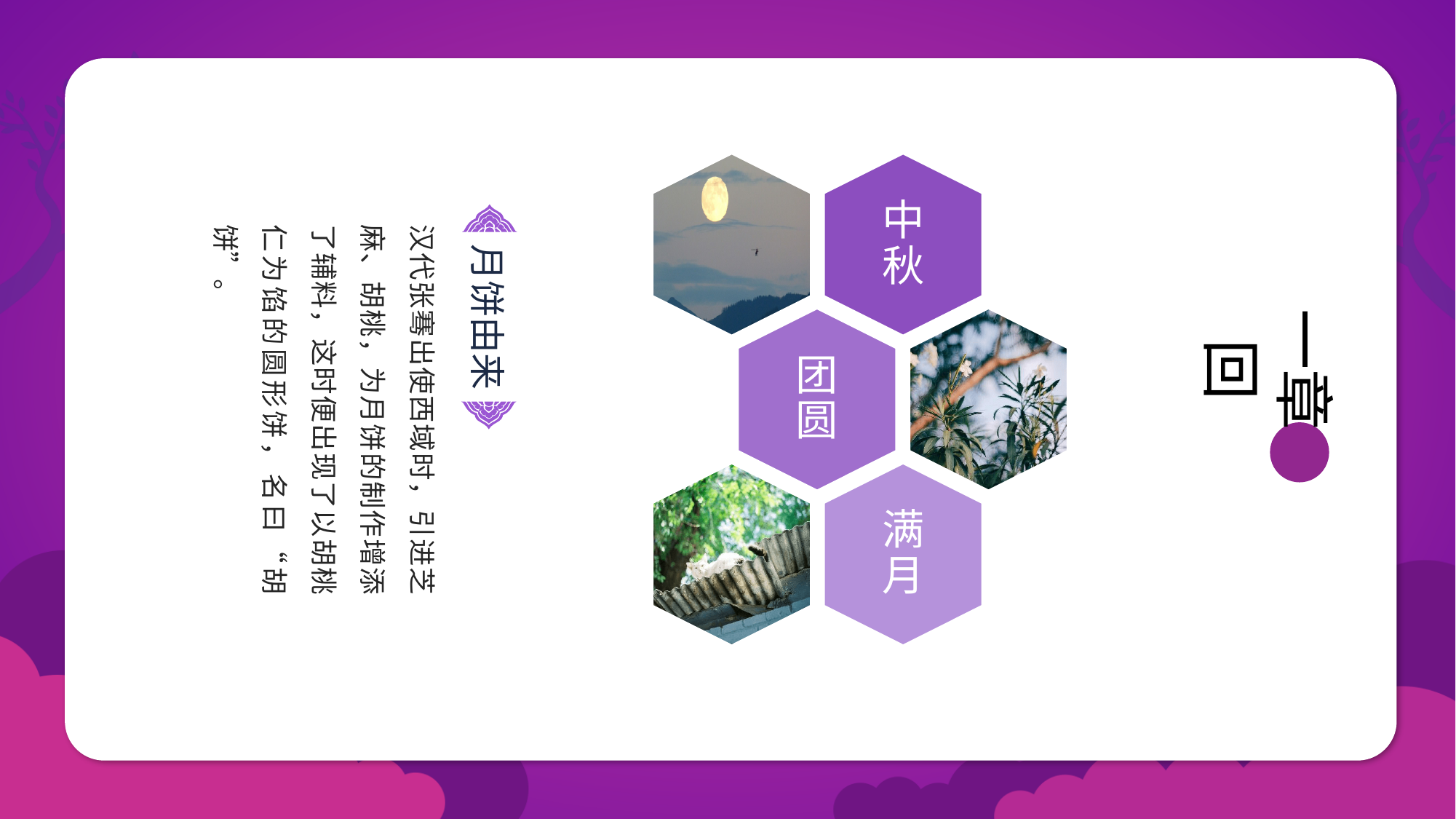

中秋

团圆

满月

汉代张骞出使西域时，引进芝麻、胡桃，为月饼的制作增添了辅料，这时便出现了以胡桃仁为馅的圆形饼，名曰“胡饼”。
月饼由来
一章回